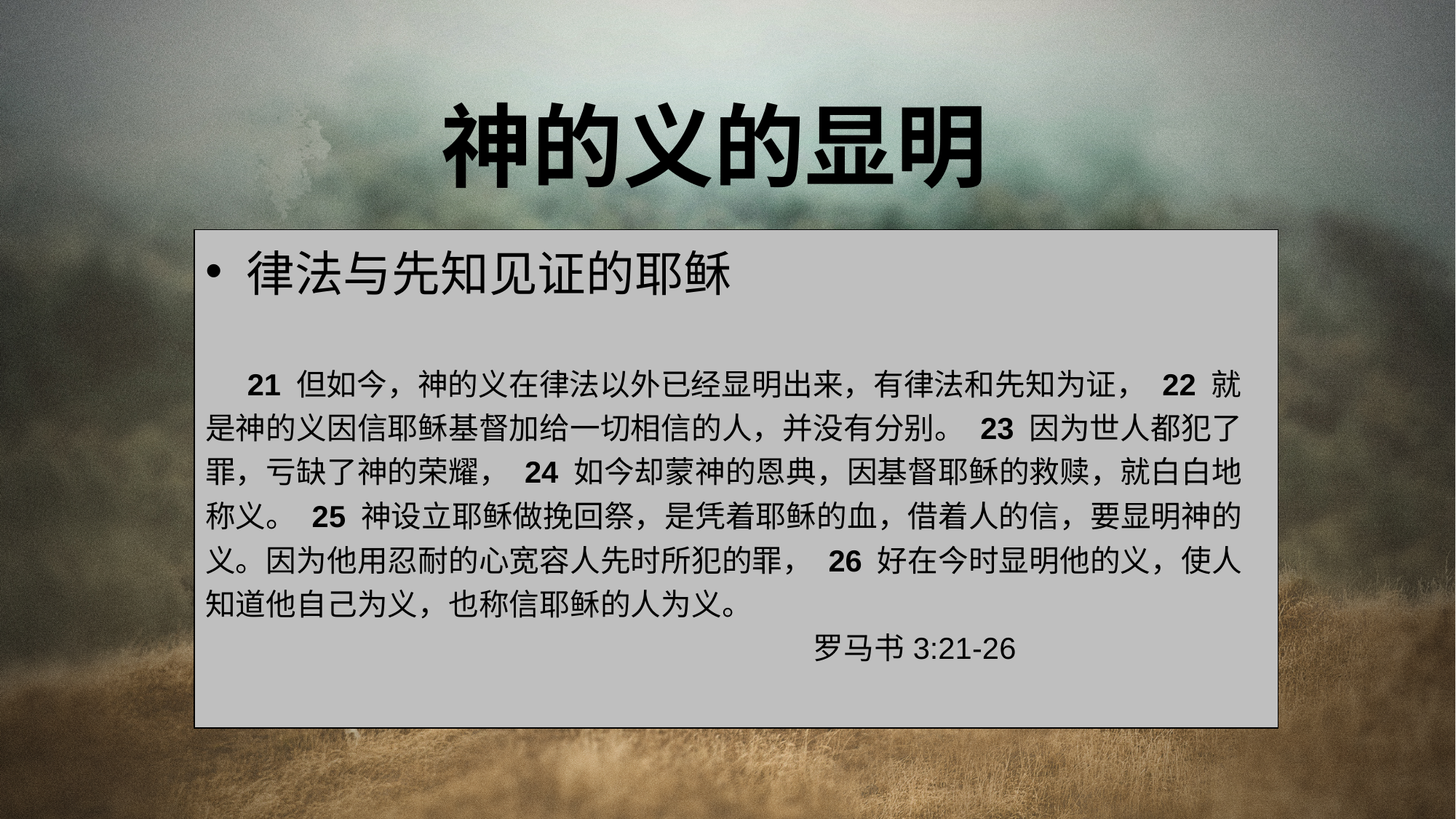

# 神的义的显明
| 律法与先知见证的耶稣 21 但如今，神的义在律法以外已经显明出来，有律法和先知为证， 22 就是神的义因信耶稣基督加给一切相信的人，并没有分别。 23 因为世人都犯了罪，亏缺了神的荣耀， 24 如今却蒙神的恩典，因基督耶稣的救赎，就白白地称义。 25 神设立耶稣做挽回祭，是凭着耶稣的血，借着人的信，要显明神的义。因为他用忍耐的心宽容人先时所犯的罪， 26 好在今时显明他的义，使人知道他自己为义，也称信耶稣的人为义。 罗马书3:21-26 |
| --- |